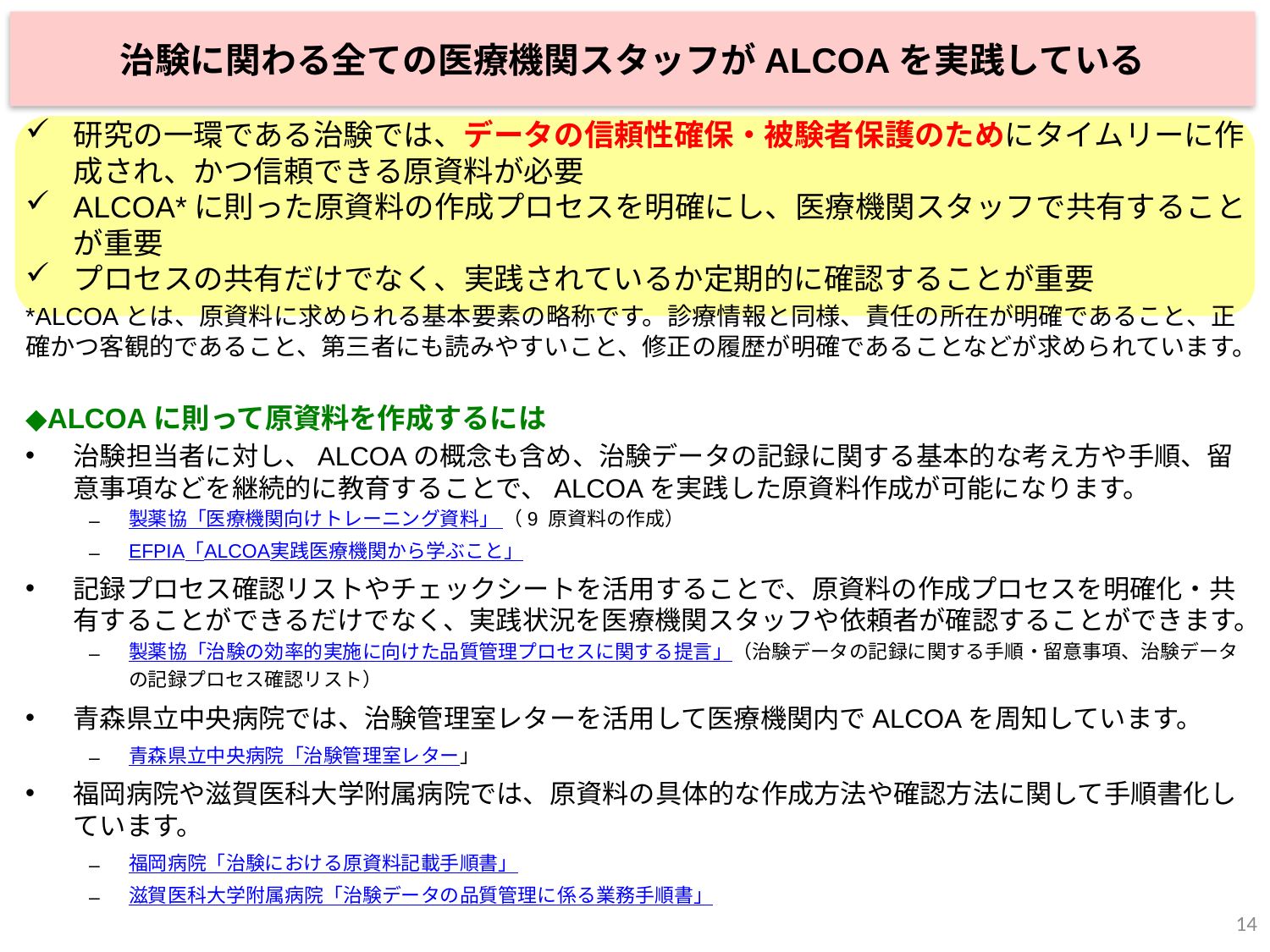

治験に関わる全ての医療機関スタッフがALCOAを実践している

研究の一環である治験では、データの信頼性確保・被験者保護のためにタイムリーに作成され、かつ信頼できる原資料が必要
ALCOA*に則った原資料の作成プロセスを明確にし、医療機関スタッフで共有することが重要
プロセスの共有だけでなく、実践されているか定期的に確認することが重要
*ALCOAとは、原資料に求められる基本要素の略称です。診療情報と同様、責任の所在が明確であること、正確かつ客観的であること、第三者にも読みやすいこと、修正の履歴が明確であることなどが求められています。

◆ALCOAに則って原資料を作成するには
治験担当者に対し、ALCOAの概念も含め、治験データの記録に関する基本的な考え方や手順、留意事項などを継続的に教育することで、ALCOAを実践した原資料作成が可能になります。
製薬協「医療機関向けトレーニング資料」 （9 原資料の作成）
EFPIA「ALCOA実践医療機関から学ぶこと」
記録プロセス確認リストやチェックシートを活用することで、原資料の作成プロセスを明確化・共有することができるだけでなく、実践状況を医療機関スタッフや依頼者が確認することができます。
製薬協「治験の効率的実施に向けた品質管理プロセスに関する提言」（治験データの記録に関する手順・留意事項、治験データの記録プロセス確認リスト）
青森県立中央病院では、治験管理室レターを活用して医療機関内でALCOAを周知しています。
青森県立中央病院「治験管理室レター」
福岡病院や滋賀医科大学附属病院では、原資料の具体的な作成方法や確認方法に関して手順書化しています。
福岡病院「治験における原資料記載手順書」
滋賀医科大学附属病院「治験データの品質管理に係る業務手順書」

14